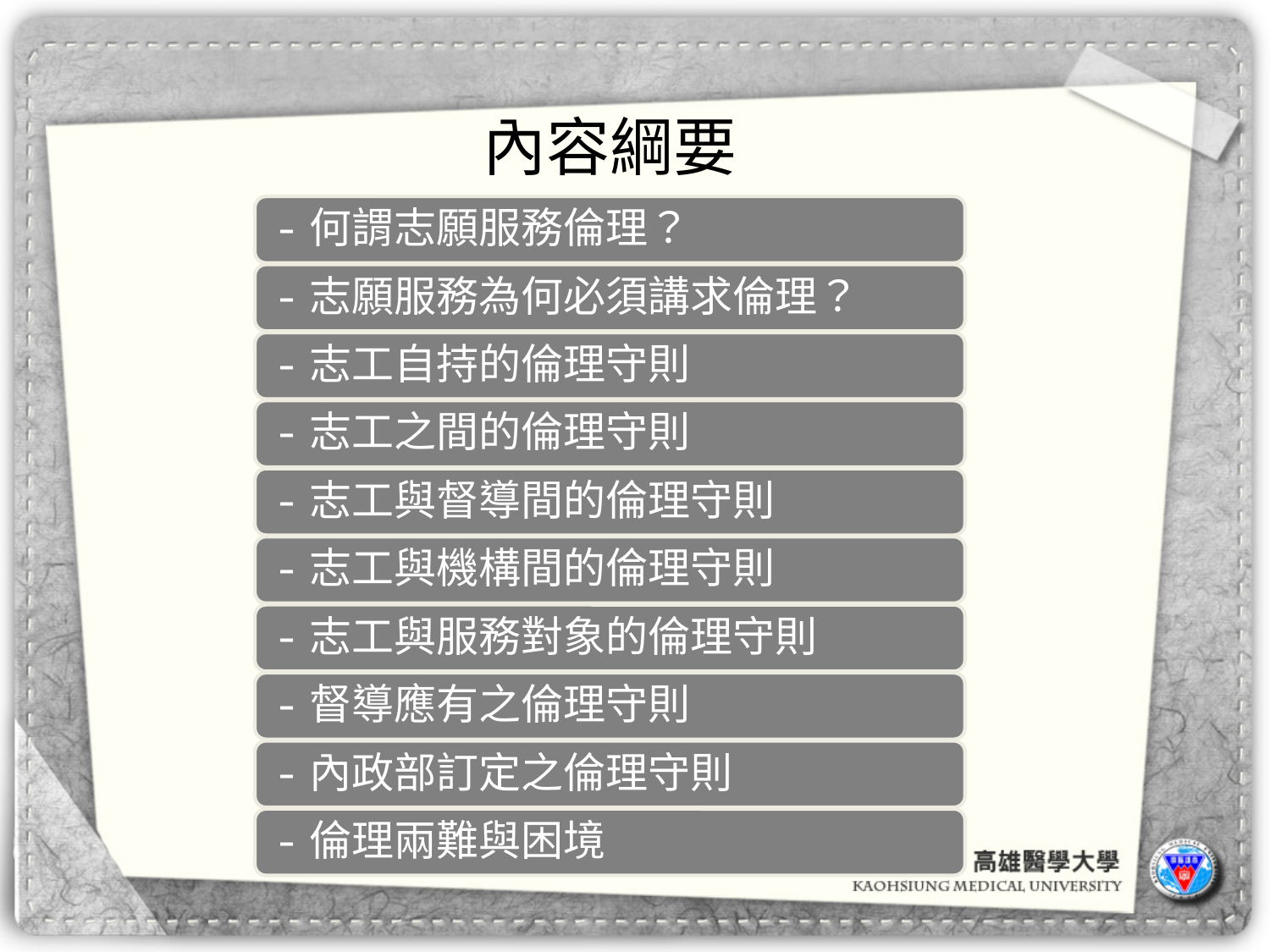

# 內容綱要
-何謂志願服務倫理？
-志願服務為何必須講求倫理？
-志工自持的倫理守則
-志工之間的倫理守則
-志工與督導間的倫理守則
-志工與機構間的倫理守則
-志工與服務對象的倫理守則
-督導應有之倫理守則
-內政部訂定之倫理守則
-倫理兩難與困境